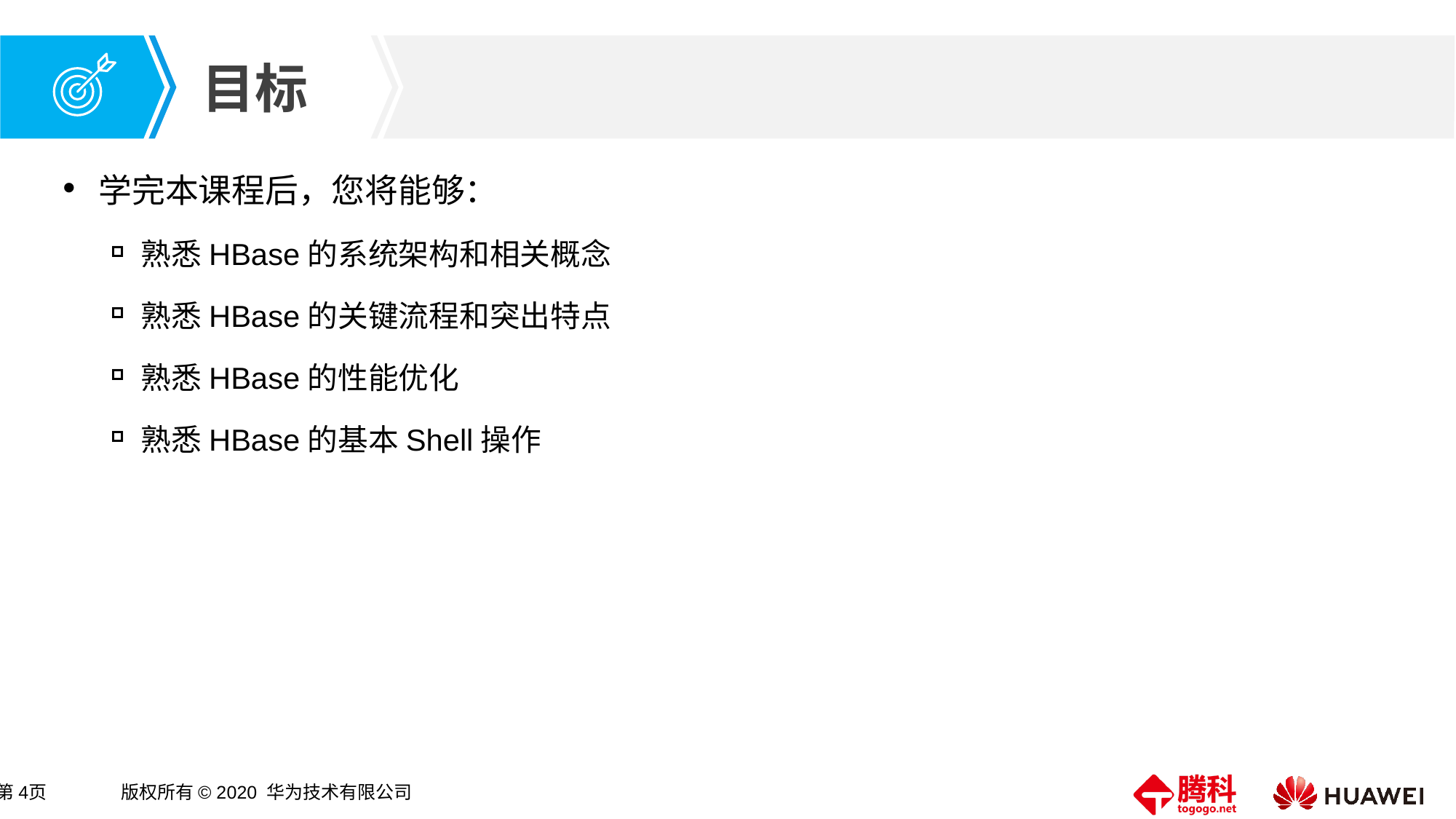

学完本课程后，您将能够：
熟悉HBase的系统架构和相关概念
熟悉HBase的关键流程和突出特点
熟悉HBase的性能优化
熟悉HBase的基本Shell操作